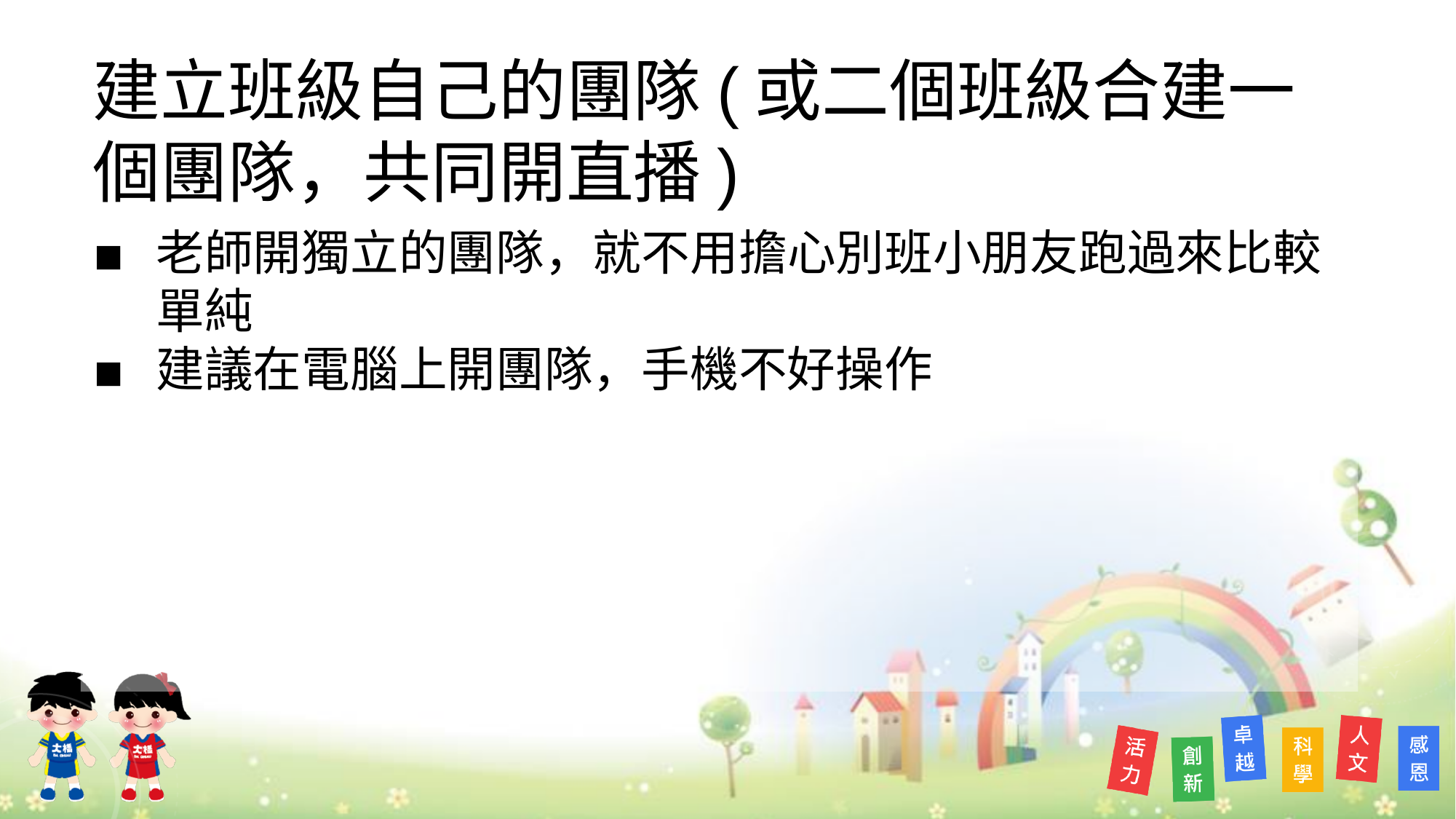

# 建立班級自己的團隊(或二個班級合建一個團隊，共同開直播)
老師開獨立的團隊，就不用擔心別班小朋友跑過來比較單純
建議在電腦上開團隊，手機不好操作